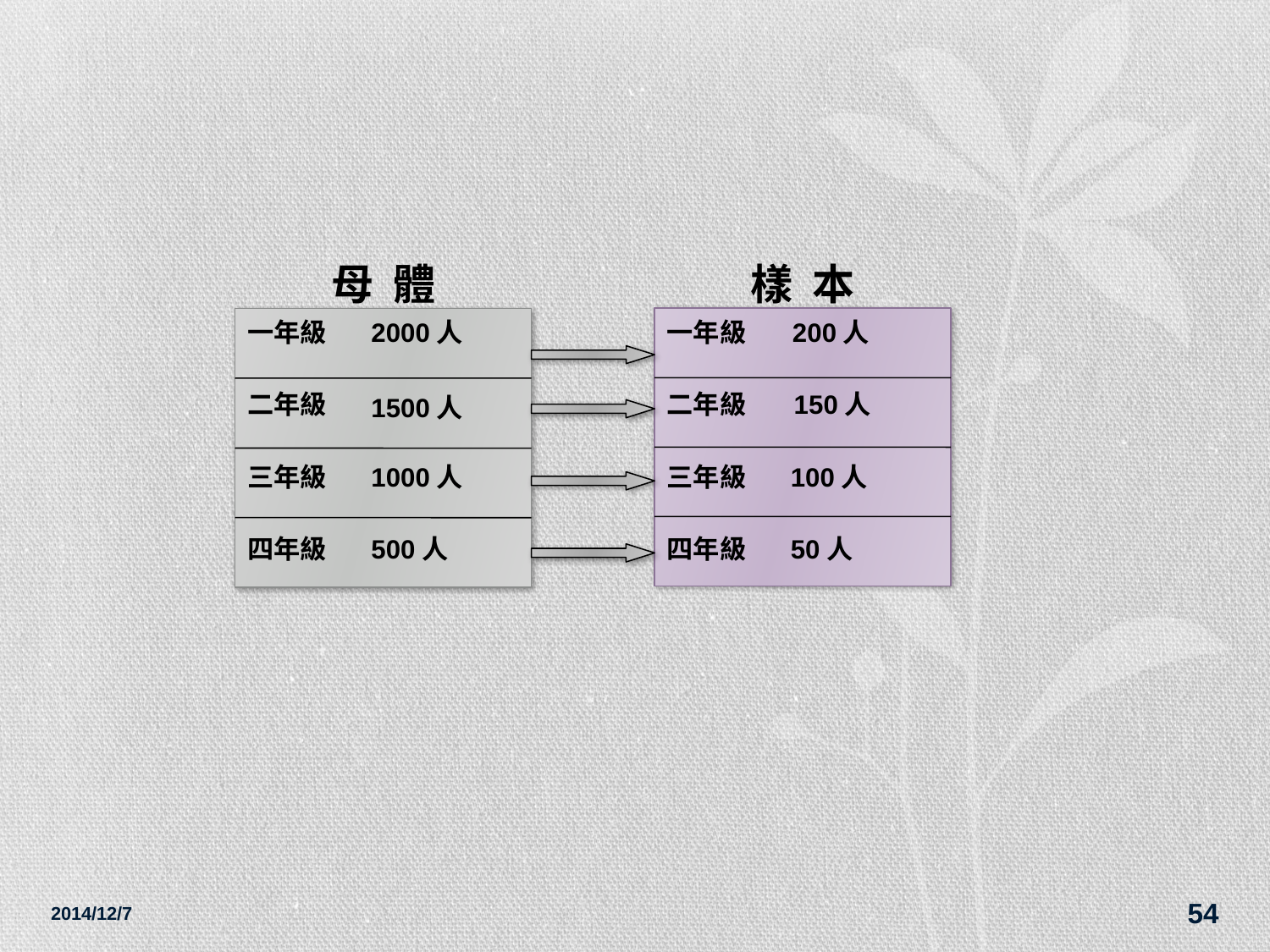

#
母  體

樣  本

一年級
2000人
一年級
200人

二年級
二年級
150人
1500人

三年級
1000人
三年級
100人

四年級
500人
四年級
50人

2014/12/7
54